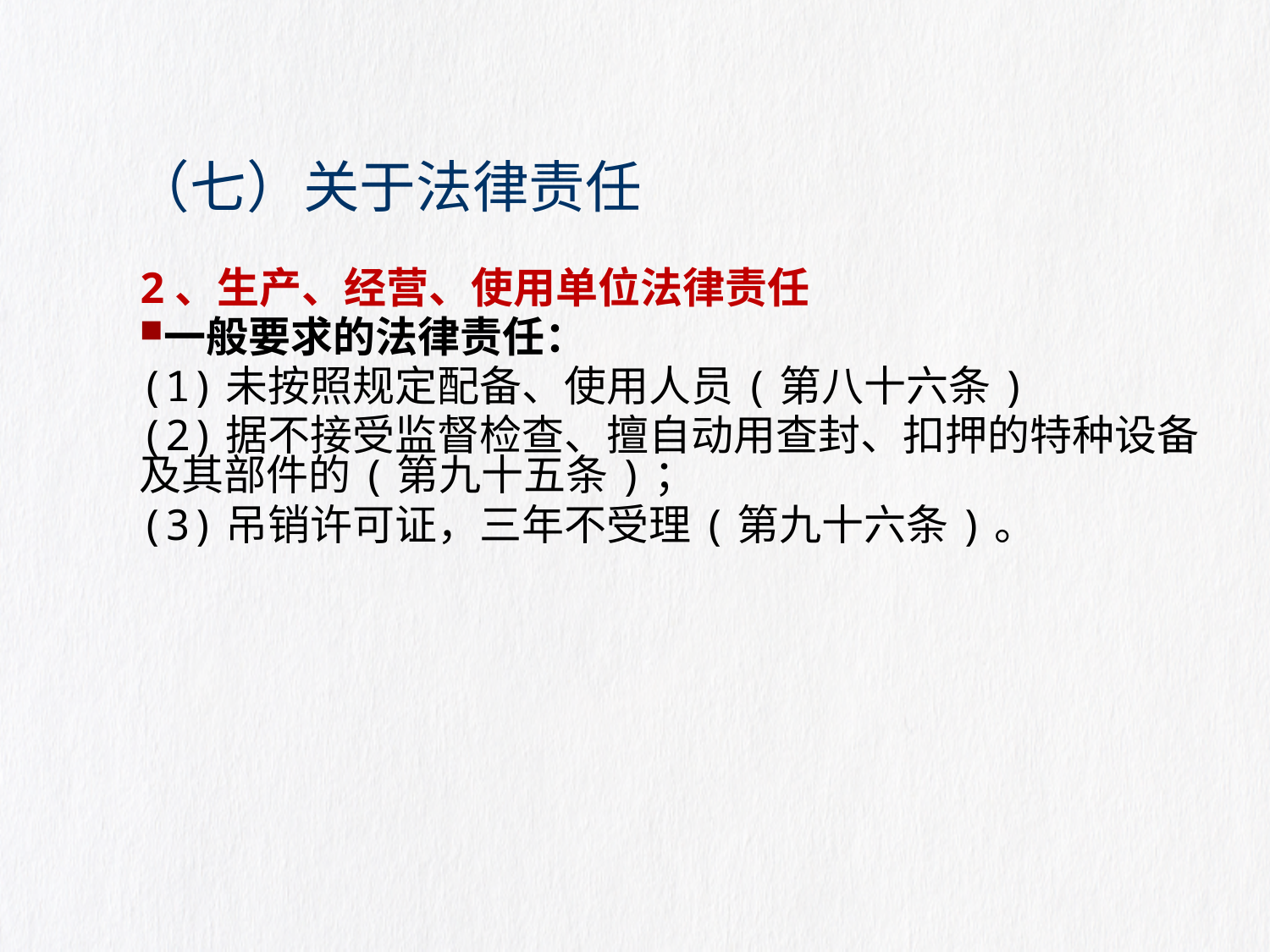

# （七）关于法律责任
2、生产、经营、使用单位法律责任
一般要求的法律责任：
(1)未按照规定配备、使用人员(第八十六条)
(2)据不接受监督检查、擅自动用查封、扣押的特种设备及其部件的(第九十五条)；
(3)吊销许可证，三年不受理(第九十六条)。

59